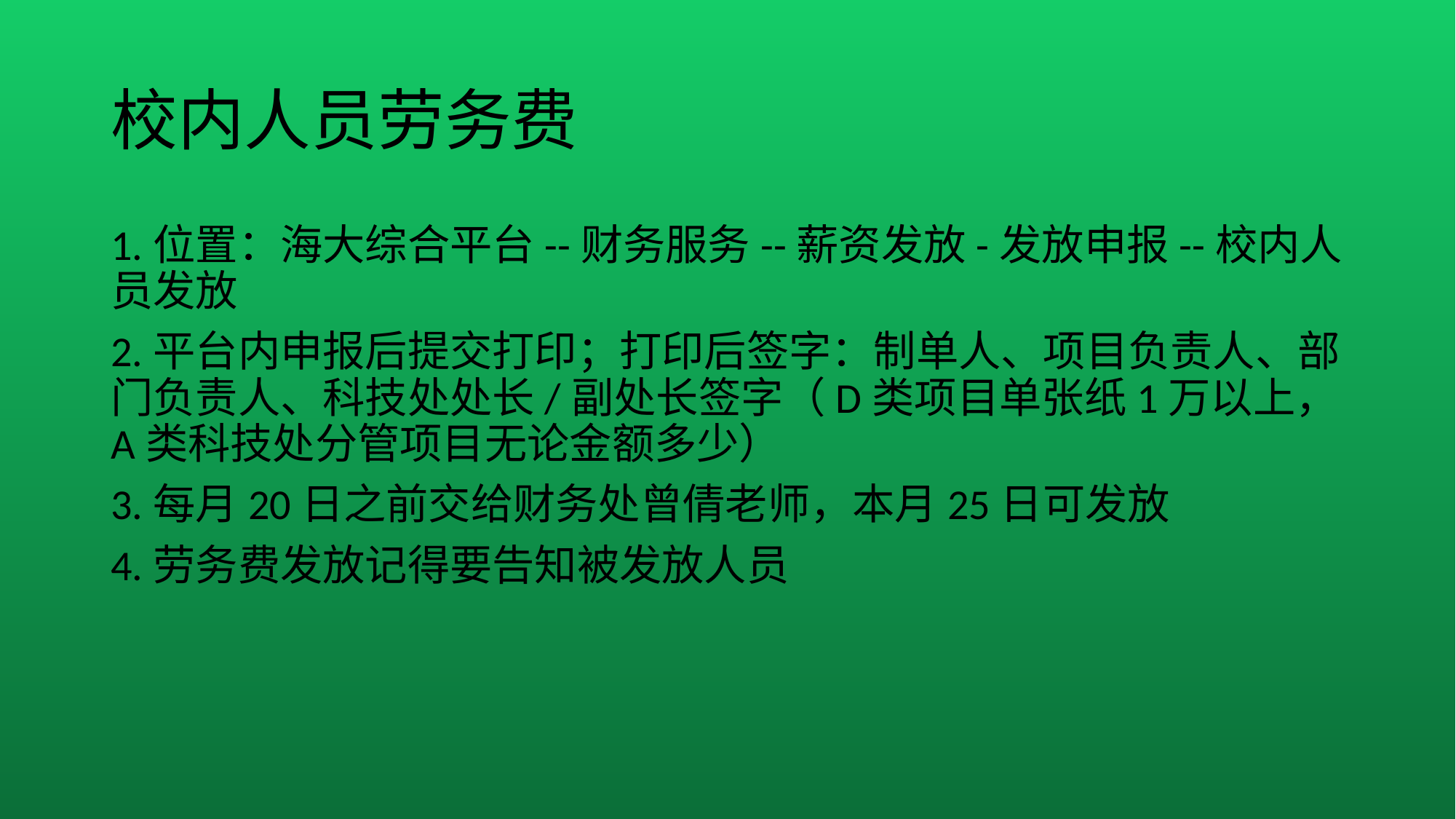

# 校内人员劳务费
1.位置：海大综合平台--财务服务--薪资发放-发放申报--校内人员发放
2.平台内申报后提交打印；打印后签字：制单人、项目负责人、部门负责人、科技处处长/副处长签字（D类项目单张纸1万以上，A类科技处分管项目无论金额多少）
3.每月20日之前交给财务处曾倩老师，本月25日可发放
4.劳务费发放记得要告知被发放人员